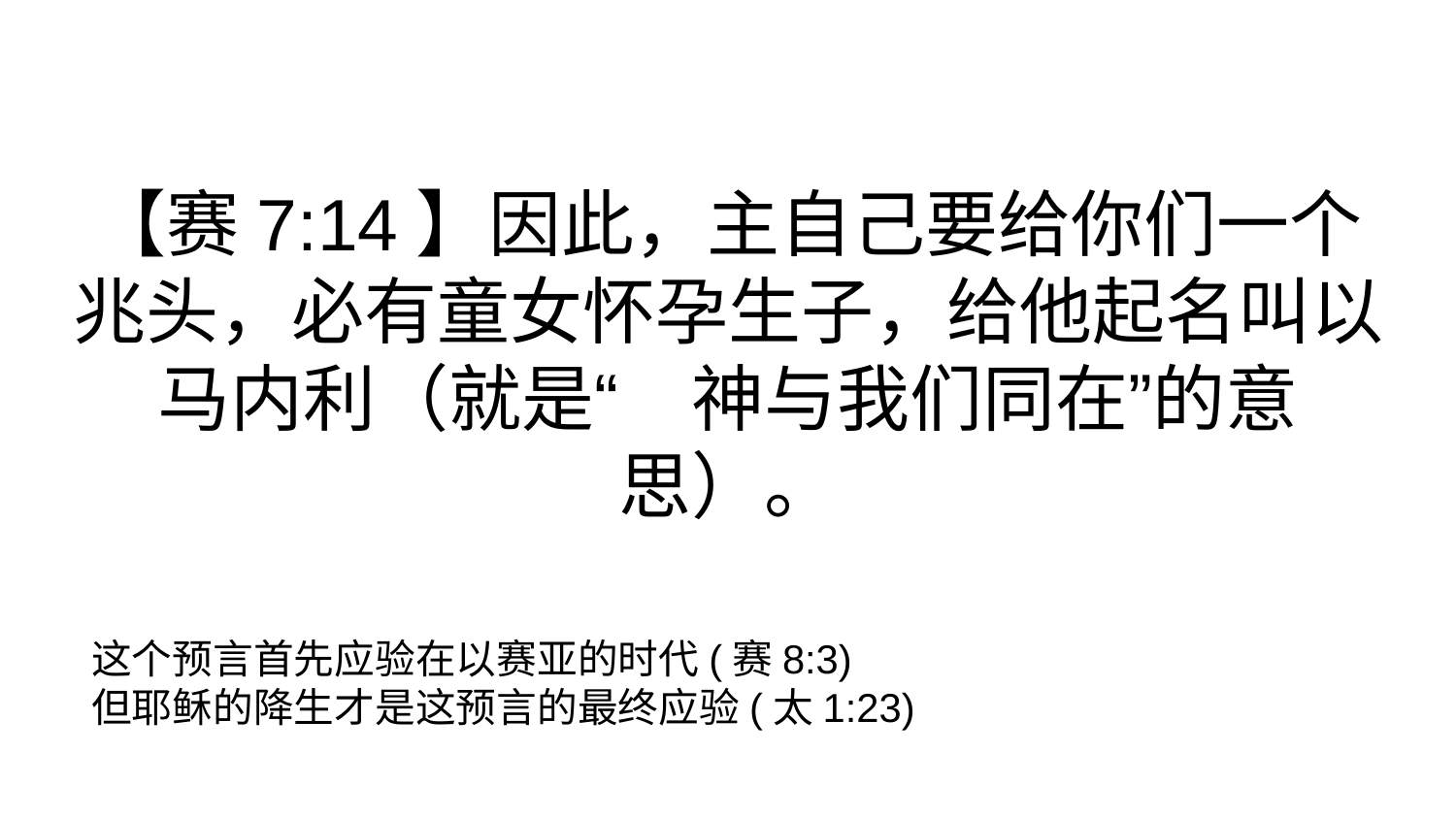

# 【赛7:14】因此，主自己要给你们一个兆头，必有童女怀孕生子，给他起名叫以马内利（就是“　神与我们同在”的意思）。
这个预言首先应验在以赛亚的时代(赛8:3)
但耶稣的降生才是这预言的最终应验(太1:23)